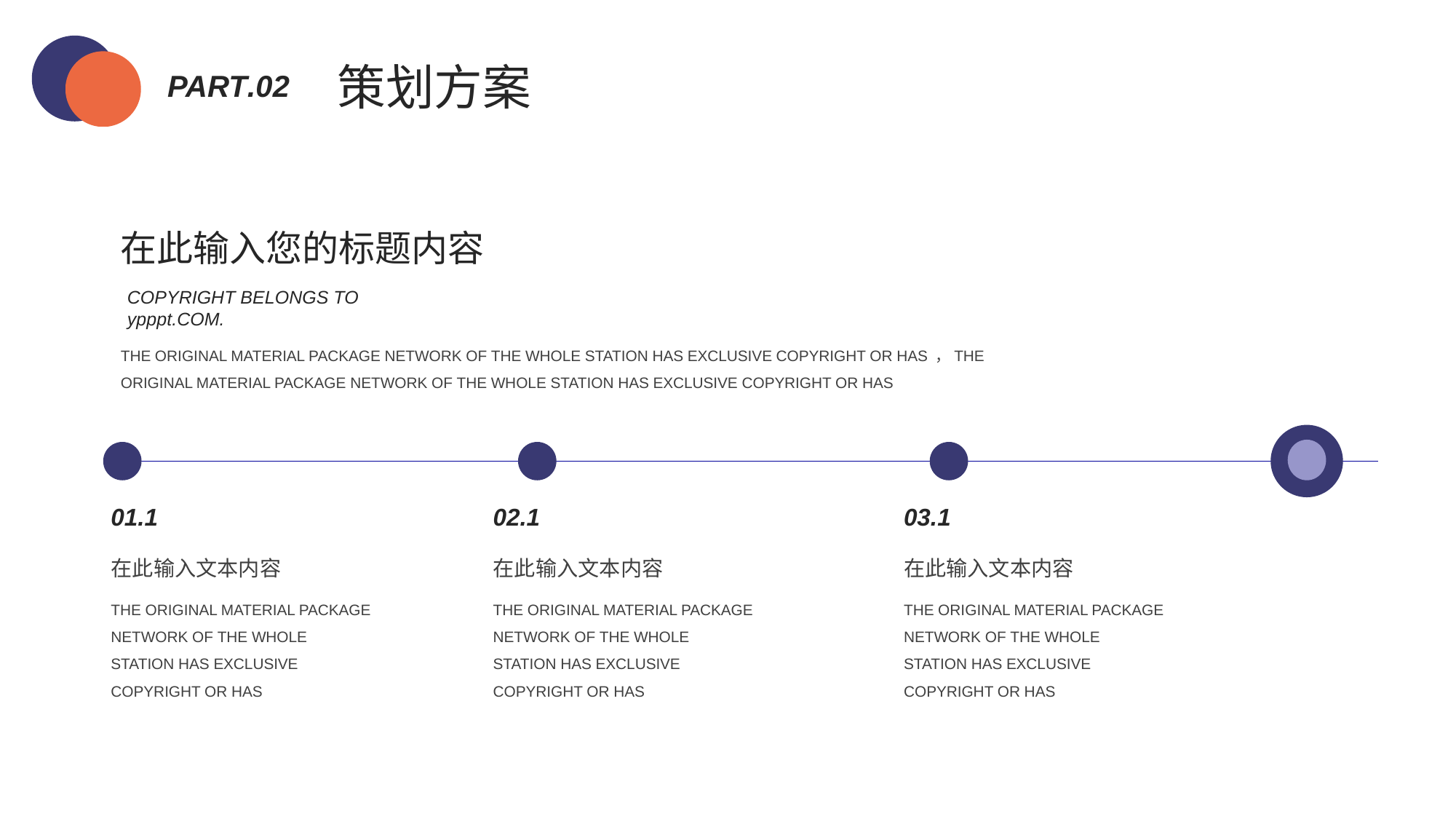

策划方案
PART.02
在此输入您的标题内容
COPYRIGHT BELONGS TO ypppt.COM.
THE ORIGINAL MATERIAL PACKAGE NETWORK OF THE WHOLE STATION HAS EXCLUSIVE COPYRIGHT OR HAS ，THE ORIGINAL MATERIAL PACKAGE NETWORK OF THE WHOLE STATION HAS EXCLUSIVE COPYRIGHT OR HAS

01.1
02.1
03.1
在此输入文本内容
THE ORIGINAL MATERIAL PACKAGE NETWORK OF THE WHOLE STATION HAS EXCLUSIVE COPYRIGHT OR HAS
在此输入文本内容
THE ORIGINAL MATERIAL PACKAGE NETWORK OF THE WHOLE STATION HAS EXCLUSIVE COPYRIGHT OR HAS
在此输入文本内容
THE ORIGINAL MATERIAL PACKAGE NETWORK OF THE WHOLE STATION HAS EXCLUSIVE COPYRIGHT OR HAS